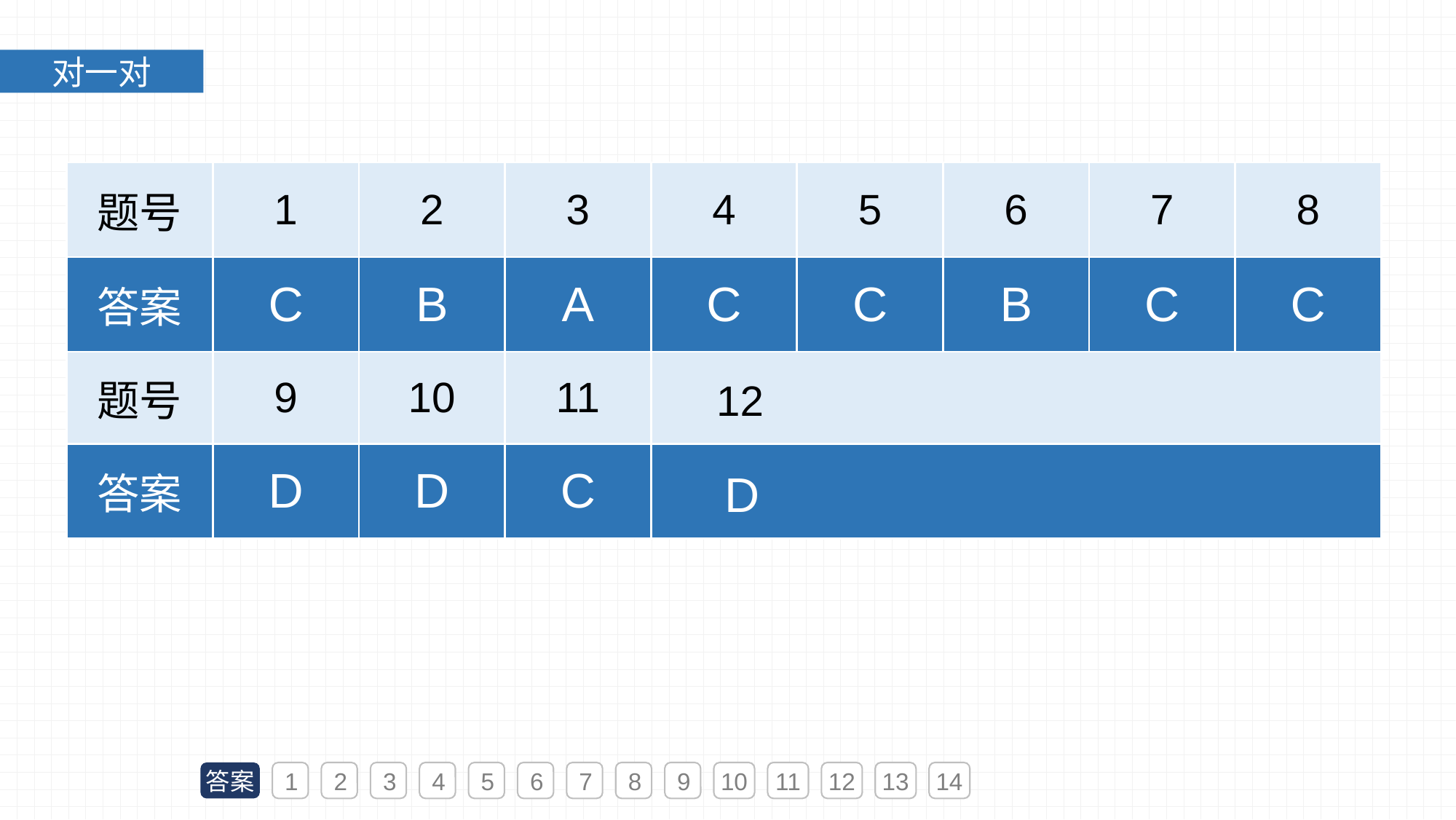

对一对
| 题号 | 1 | 2 | 3 | 4 | 5 | 6 | 7 | 8 |
| --- | --- | --- | --- | --- | --- | --- | --- | --- |
| 答案 | C | B | A | C | C | B | C | C |
| 题号 | 9 | 10 | 11 | 12 |  |  |  |  |
| 答案 | D | D | C | D |  |  |  |  |
答案
1
2
3
4
5
6
7
8
9
10
11
12
13
14